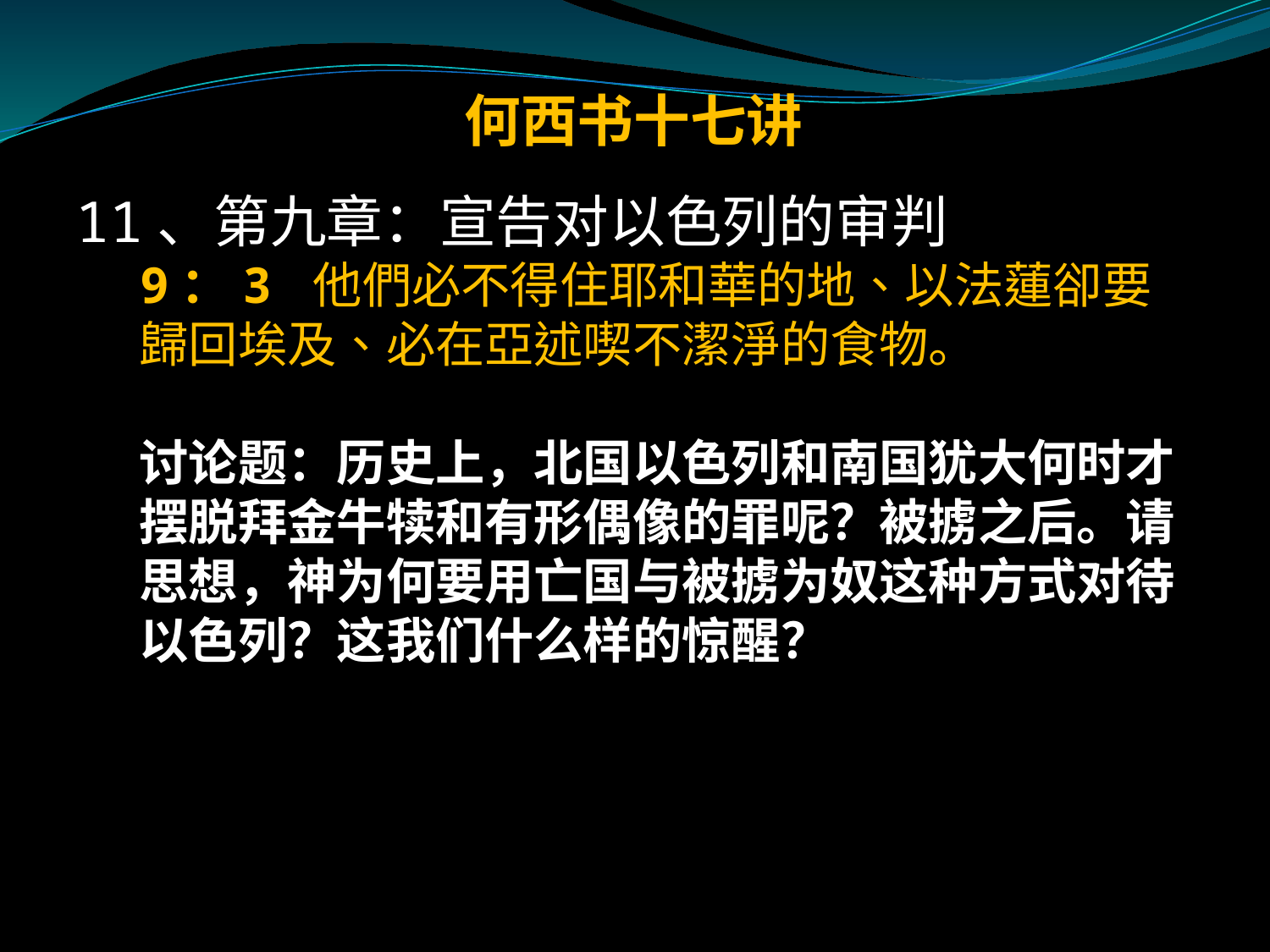

# 何西书十七讲
11、第九章：宣告对以色列的审判
9：3 他們必不得住耶和華的地、以法蓮卻要歸回埃及、必在亞述喫不潔淨的食物。

讨论题：历史上，北国以色列和南国犹大何时才摆脱拜金牛犊和有形偶像的罪呢？被掳之后。请思想，神为何要用亡国与被掳为奴这种方式对待以色列？这我们什么样的惊醒？